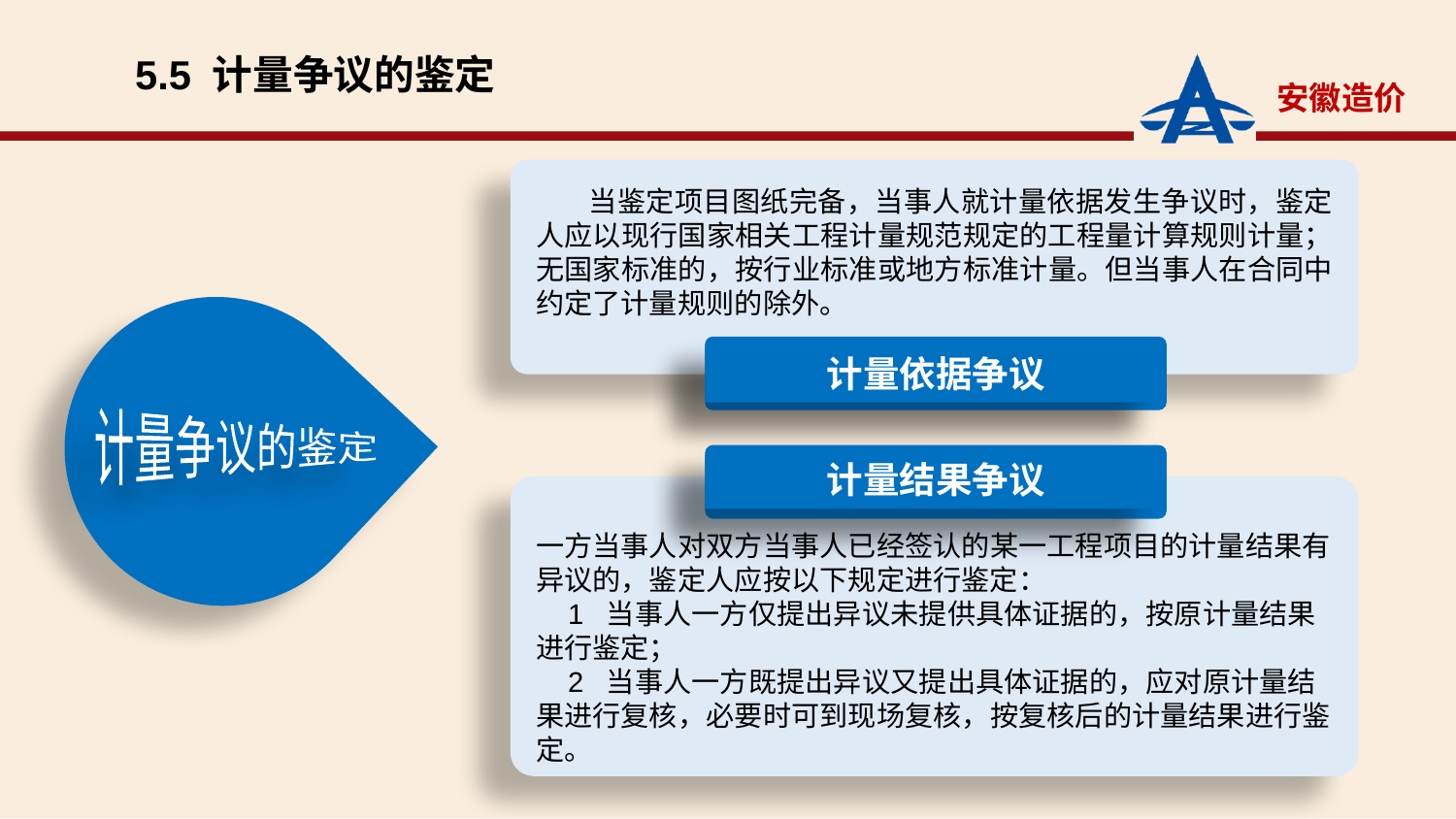

5.5 计量争议的鉴定

      当鉴定项目图纸完备，当事人就计量依据发生争议时，鉴定人应以现行国家相关工程计量规范规定的工程量计算规则计量；无国家标准的，按行业标准或地方标准计量。但当事人在合同中约定了计量规则的除外。

计量争议的鉴定

计量依据争议

计量结果争议

一方当事人对双方当事人已经签认的某一工程项目的计量结果有异议的，鉴定人应按以下规定进行鉴定：
    1  当事人一方仅提出异议未提供具体证据的，按原计量结果进行鉴定；
    2  当事人一方既提出异议又提出具体证据的，应对原计量结果进行复核，必要时可到现场复核，按复核后的计量结果进行鉴定。